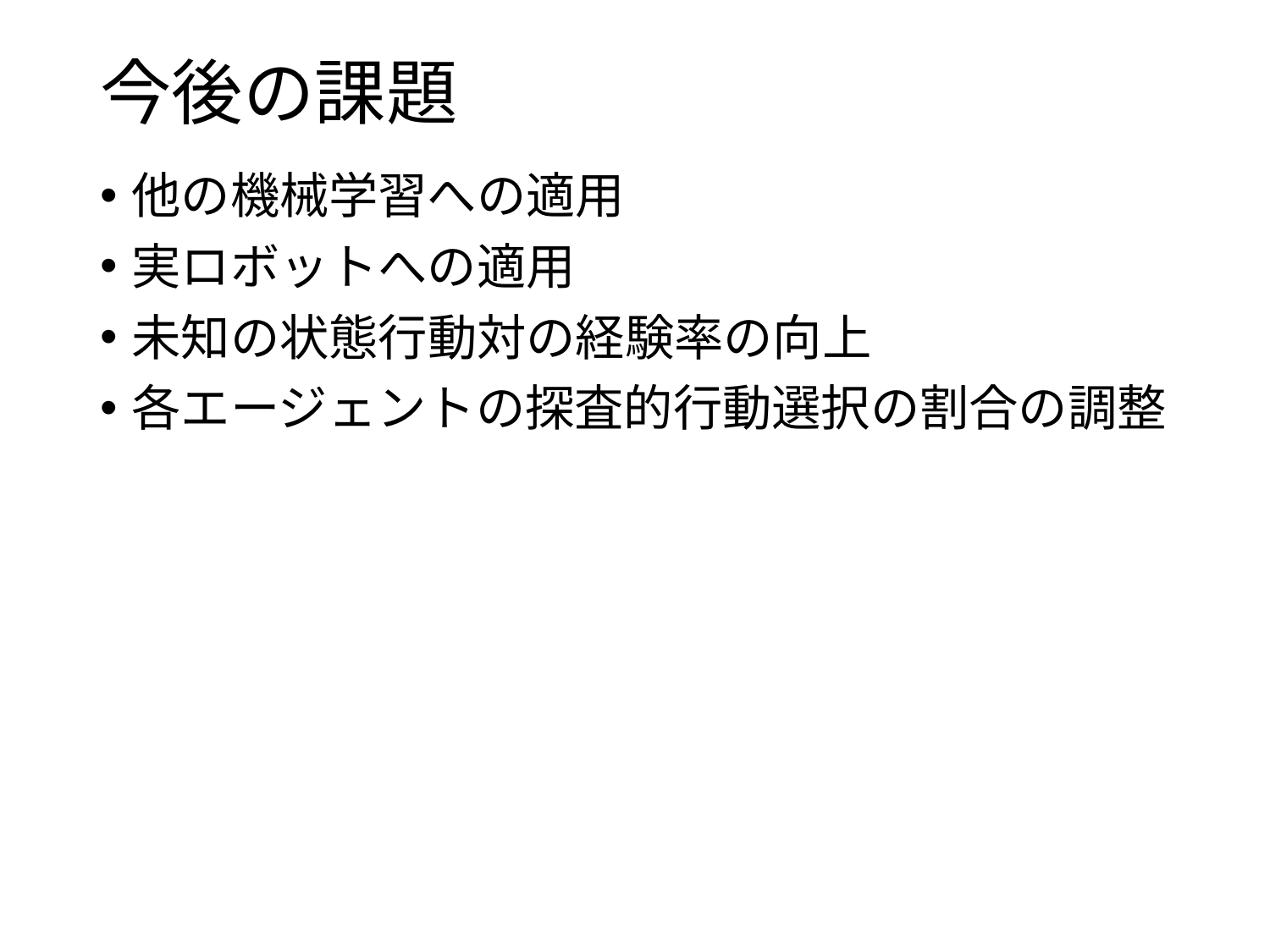

# 今後の課題
他の機械学習への適用
実ロボットへの適用
未知の状態行動対の経験率の向上
各エージェントの探査的行動選択の割合の調整